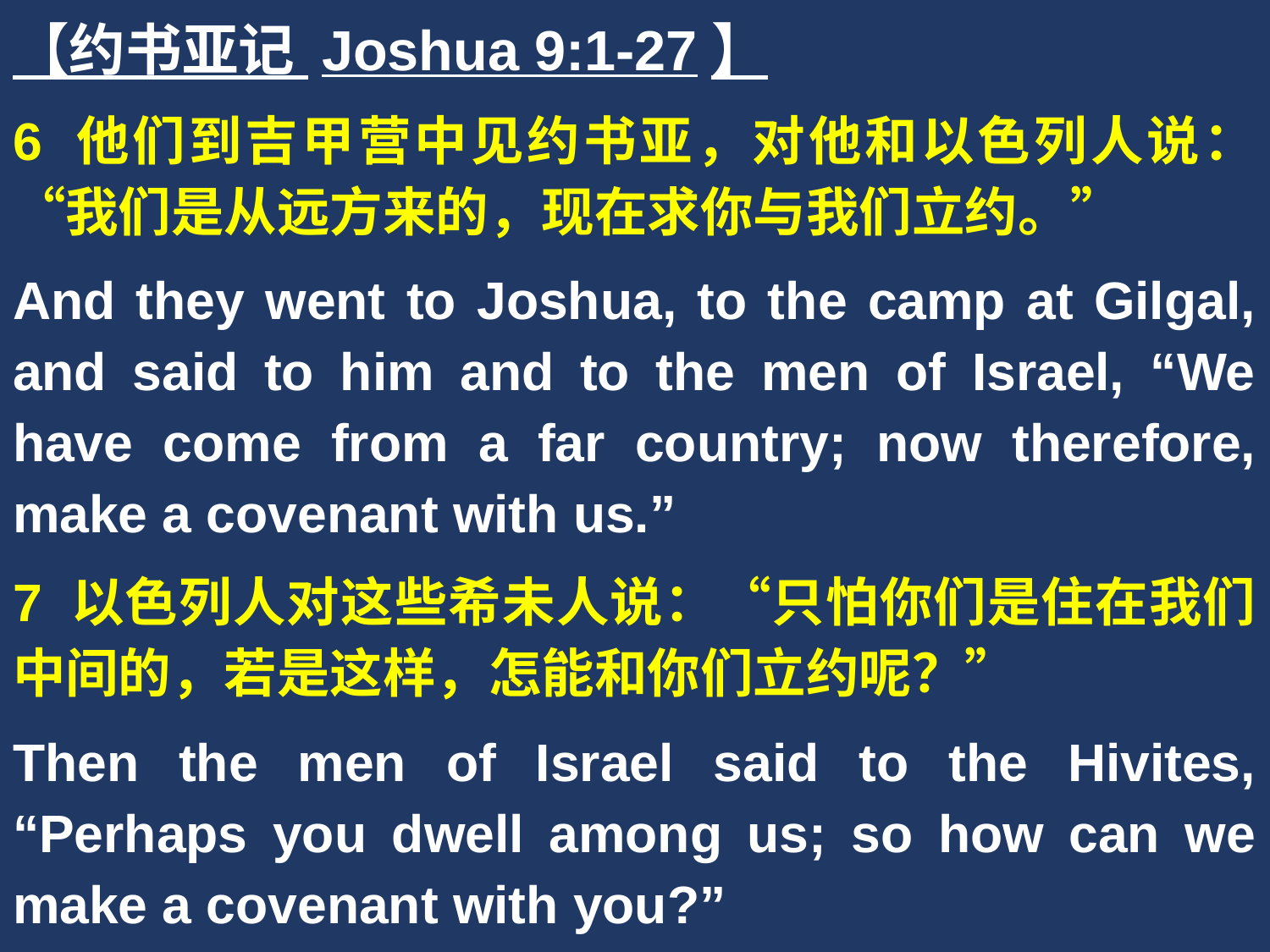

【约书亚记 Joshua 9:1-27】
6 他们到吉甲营中见约书亚，对他和以色列人说：“我们是从远方来的，现在求你与我们立约。”
And they went to Joshua, to the camp at Gilgal, and said to him and to the men of Israel, “We have come from a far country; now therefore, make a covenant with us.”
7 以色列人对这些希未人说：“只怕你们是住在我们中间的，若是这样，怎能和你们立约呢？”
Then the men of Israel said to the Hivites, “Perhaps you dwell among us; so how can we make a covenant with you?”